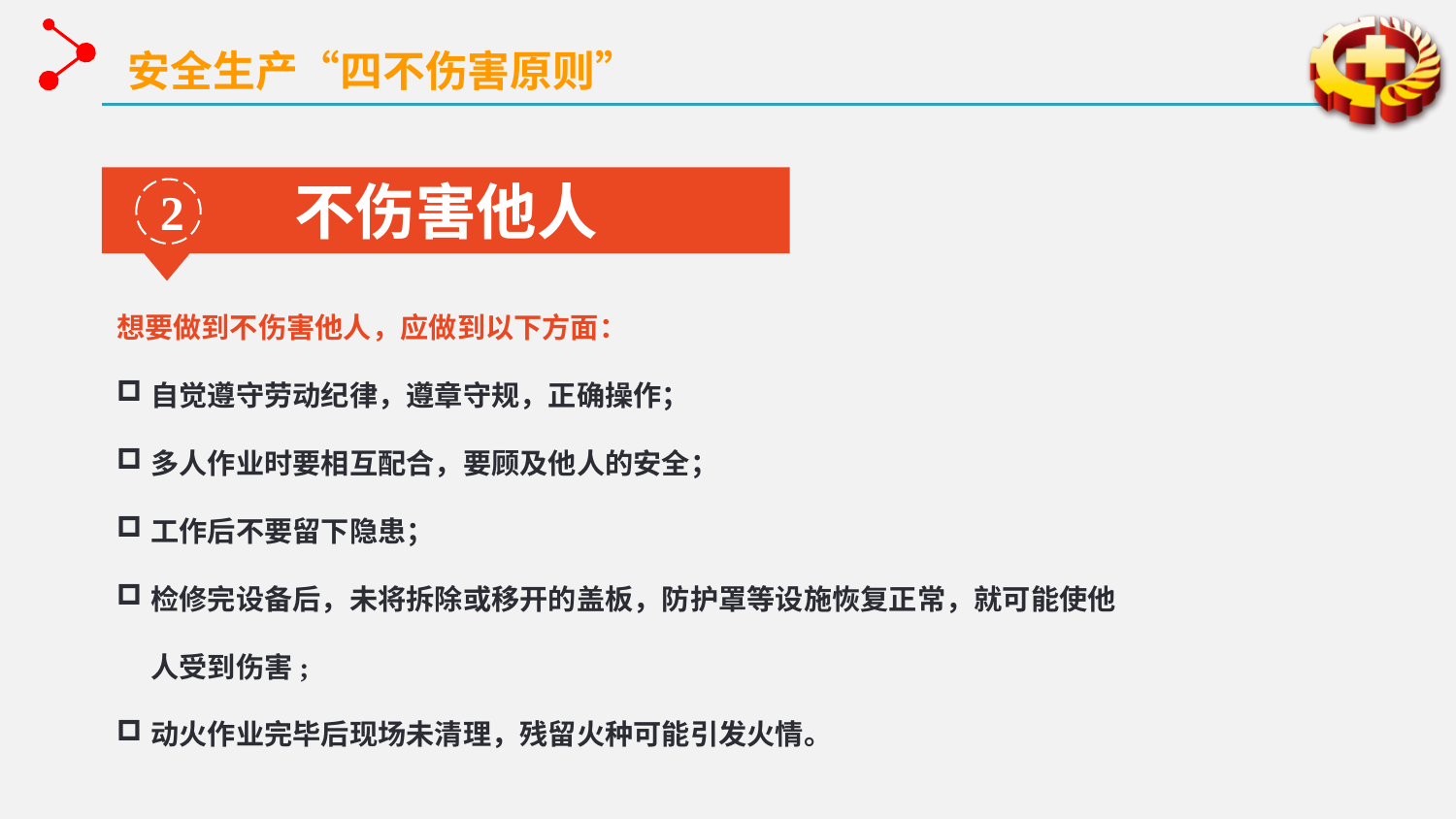

安全生产“四不伤害原则”
不伤害他人
2

想要做到不伤害他人，应做到以下方面：
自觉遵守劳动纪律，遵章守规，正确操作；
多人作业时要相互配合，要顾及他人的安全；
工作后不要留下隐患；
检修完设备后，未将拆除或移开的盖板，防护罩等设施恢复正常，就可能使他人受到伤害;
动火作业完毕后现场未清理，残留火种可能引发火情。